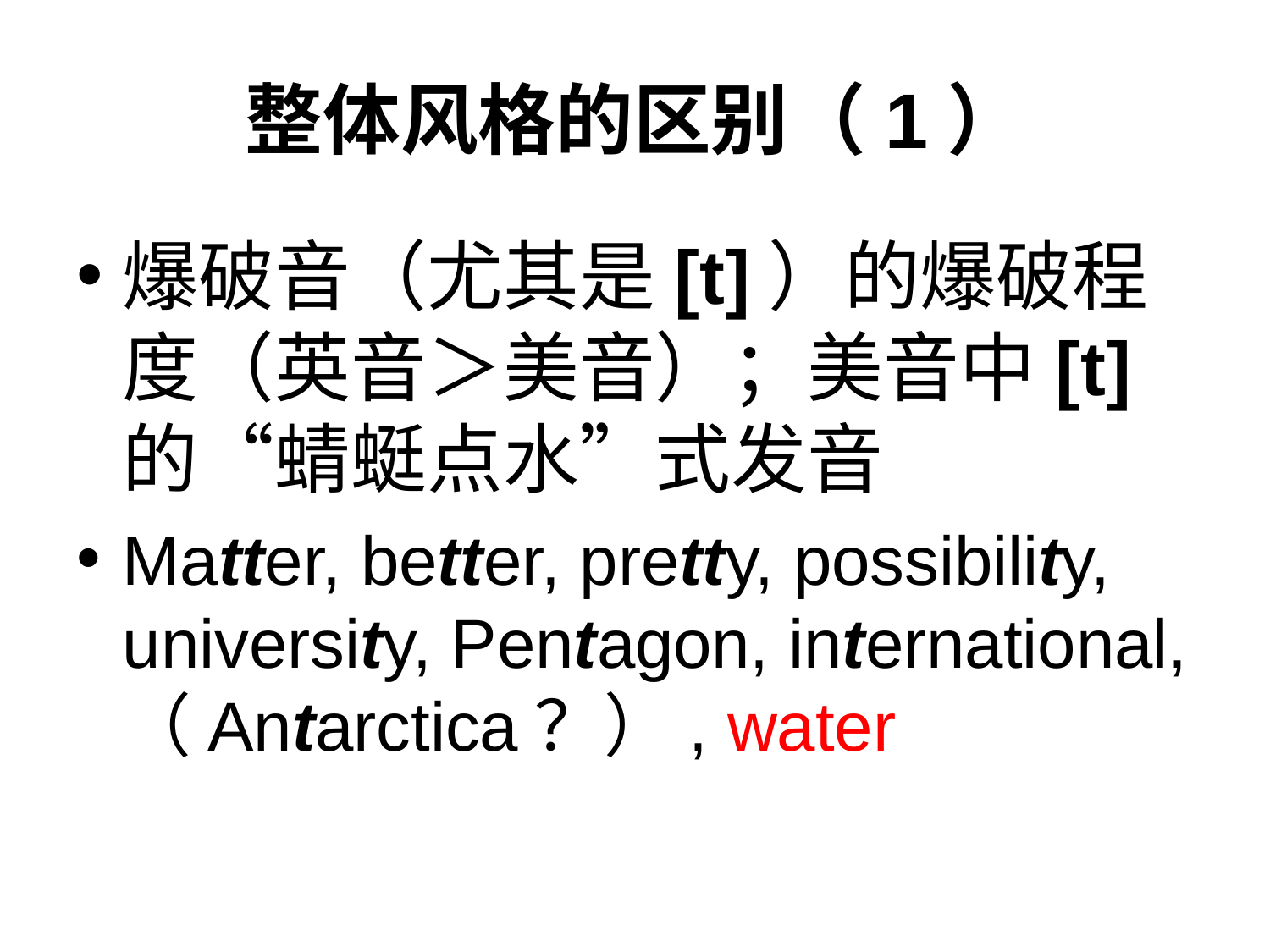

# 整体风格的区别（1）
爆破音（尤其是[t]）的爆破程度（英音＞美音）；美音中[t]的“蜻蜓点水”式发音
Matter, better, pretty, possibility, university, Pentagon, international,（Antarctica？）, water